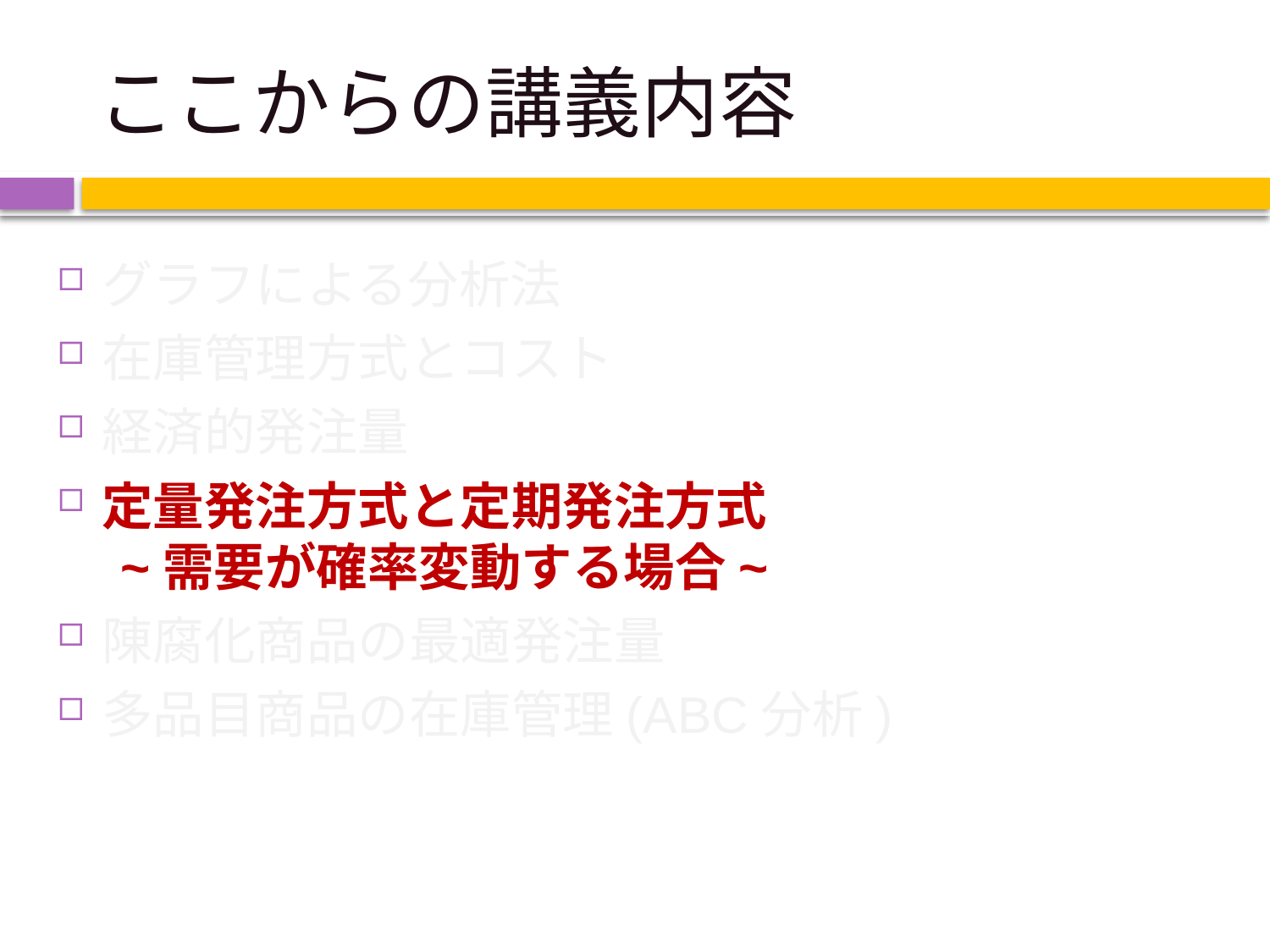

# ここからの講義内容
グラフによる分析法
在庫管理方式とコスト
経済的発注量
定量発注方式と定期発注方式
　~需要が確率変動する場合~
陳腐化商品の最適発注量
多品目商品の在庫管理(ABC分析)